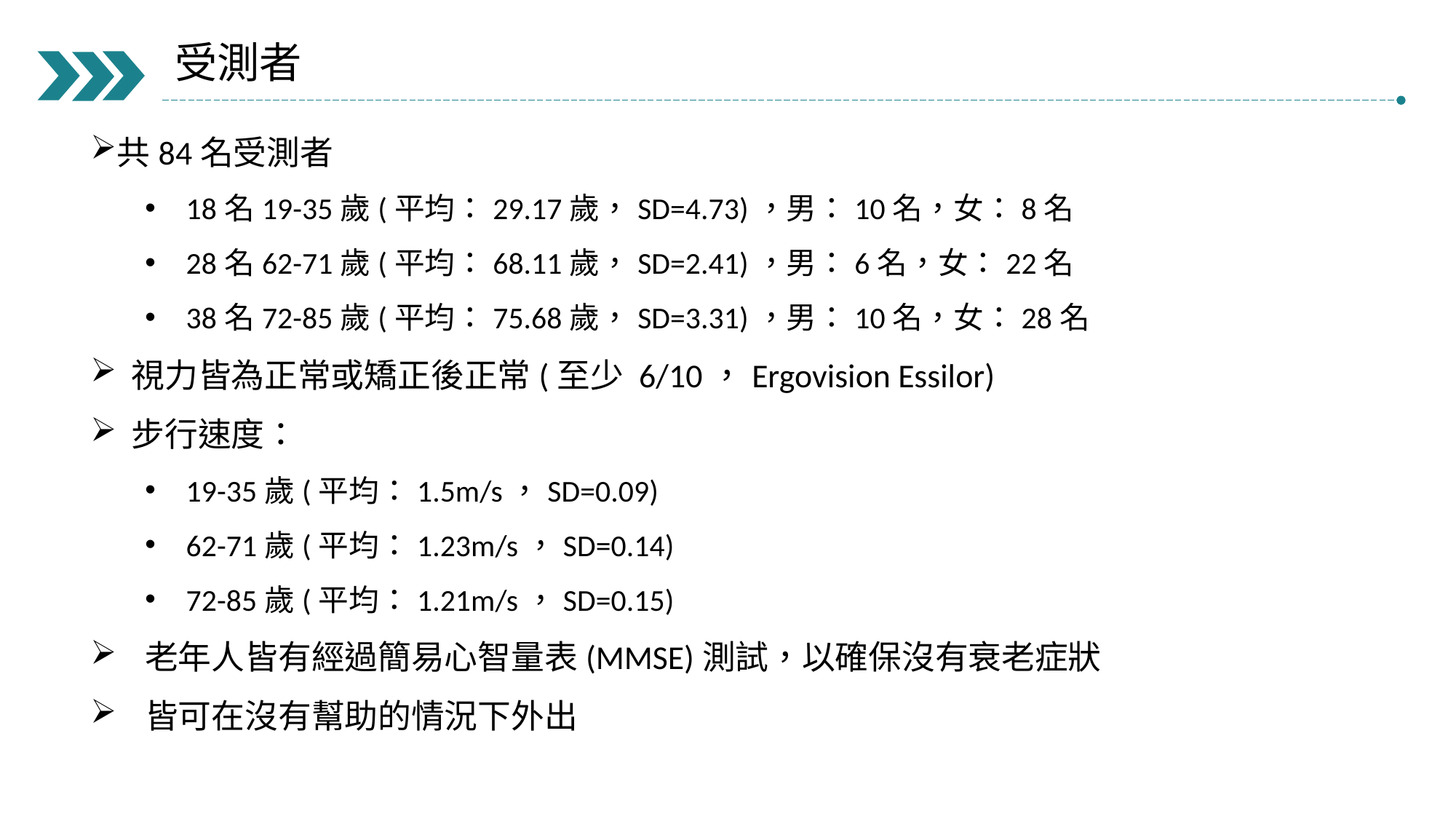

受測者

共84名受測者
18名19-35歲(平均：29.17歲，SD=4.73)，男：10名，女：8名
28名62-71歲(平均：68.11歲，SD=2.41)，男：6名，女：22名
38名72-85歲(平均：75.68歲，SD=3.31)，男：10名，女：28名
視力皆為正常或矯正後正常(至少 6/10，Ergovision Essilor)
步行速度：
19-35歲(平均：1.5m/s，SD=0.09)
62-71歲(平均：1.23m/s，SD=0.14)
72-85歲(平均：1.21m/s，SD=0.15)
老年人皆有經過簡易心智量表(MMSE)測試，以確保沒有衰老症狀
皆可在沒有幫助的情況下外出